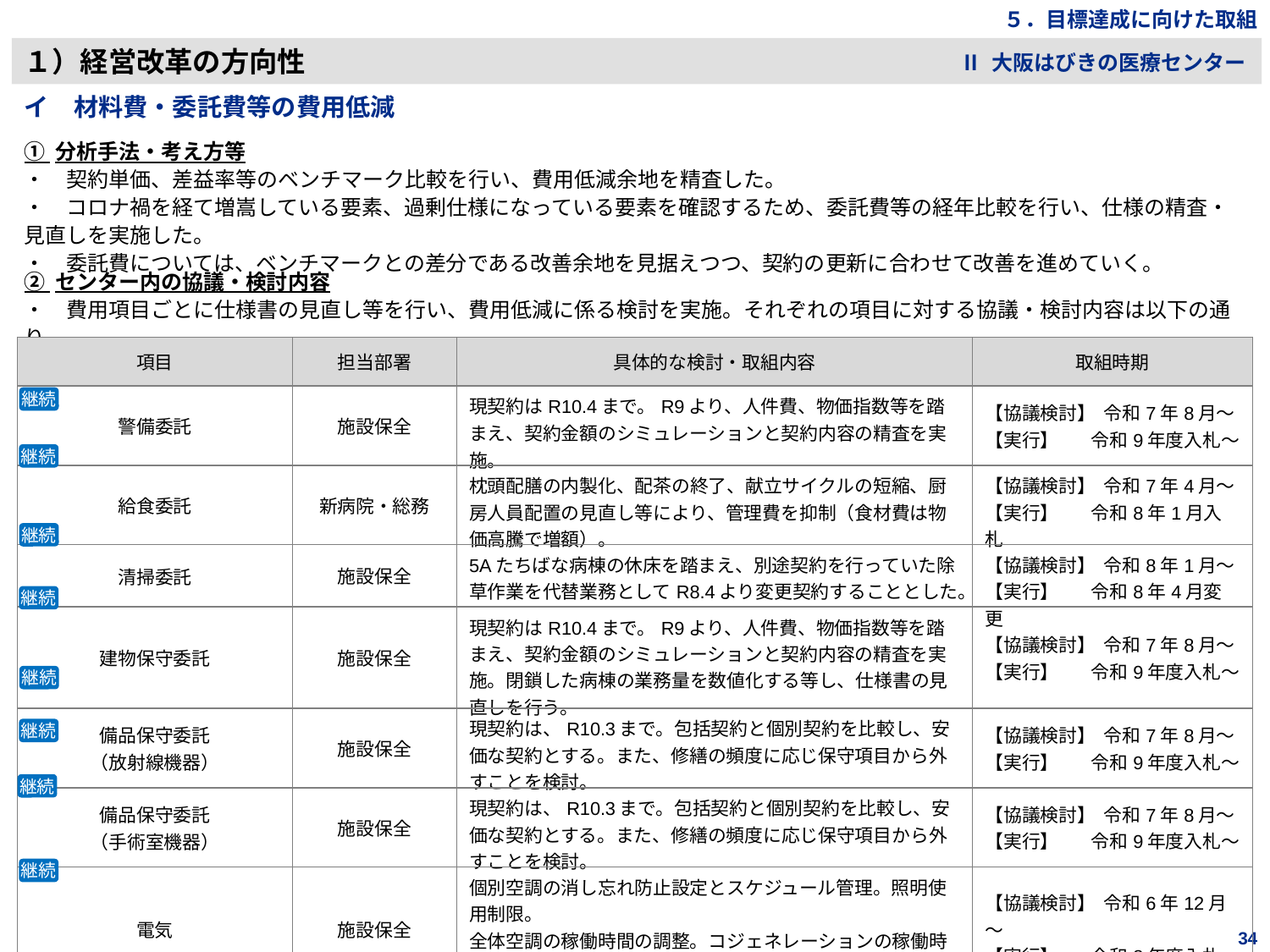

５．目標達成に向けた取組
１）経営改革の方向性
Ⅱ 大阪はびきの医療センター
イ　材料費・委託費等の費用低減
① 分析手法・考え方等
・　契約単価、差益率等のベンチマーク比較を行い、費用低減余地を精査した。
・　コロナ禍を経て増嵩している要素、過剰仕様になっている要素を確認するため、委託費等の経年比較を行い、仕様の精査・見直しを実施した。
・　委託費については、ベンチマークとの差分である改善余地を見据えつつ、契約の更新に合わせて改善を進めていく。
② センター内の協議・検討内容
・　費用項目ごとに仕様書の見直し等を行い、費用低減に係る検討を実施。それぞれの項目に対する協議・検討内容は以下の通り。
| 項目 | 担当部署 | 具体的な検討・取組内容 | 取組時期 |
| --- | --- | --- | --- |
| 警備委託 | 施設保全 | 現契約はR10.4まで。R9より、人件費、物価指数等を踏まえ、契約金額のシミュレーションと契約内容の精査を実施。 | 【協議検討】 令和7年8月～ 【実行】 令和9年度入札～ |
| 給食委託 | 新病院・総務 | 枕頭配膳の内製化、配茶の終了、献立サイクルの短縮、厨房人員配置の見直し等により、管理費を抑制（食材費は物価高騰で増額）。 | 【協議検討】 令和7年4月～ 【実行】 令和8年1月入札 |
| 清掃委託 | 施設保全 | 5Aたちばな病棟の休床を踏まえ、別途契約を行っていた除草作業を代替業務としてR8.4より変更契約することとした。 | 【協議検討】 令和8年1月～ 【実行】 令和8年4月変更 |
| 建物保守委託 | 施設保全 | 現契約はR10.4まで。R9より、人件費、物価指数等を踏まえ、契約金額のシミュレーションと契約内容の精査を実施。閉鎖した病棟の業務量を数値化する等し、仕様書の見直しを行う。 | 【協議検討】 令和7年8月～ 【実行】 令和9年度入札～ |
| 備品保守委託 （放射線機器） | 施設保全 | 現契約は、R10.3まで。包括契約と個別契約を比較し、安価な契約とする。また、修繕の頻度に応じ保守項目から外すことを検討。 | 【協議検討】 令和7年8月～ 【実行】 令和9年度入札～ |
| 備品保守委託 （手術室機器） | 施設保全 | 現契約は、R10.3まで。包括契約と個別契約を比較し、安価な契約とする。また、修繕の頻度に応じ保守項目から外すことを検討。 | 【協議検討】 令和7年8月～ 【実行】 令和9年度入札～ |
| 電気 | 施設保全 | 個別空調の消し忘れ防止設定とスケジュール管理。照明使用制限。 全体空調の稼働時間の調整。コジェネレーションの稼働時間の調整によるデマンドの抑制。入札実施による契約単価の引き下げ。 | 【協議検討】 令和6年12月～ 【実行】 令和8年度入札～ |
| ガス | 施設保全 | 全体空調の稼働時間の調整を実施。入札の結果、契約単価は引き上げとなった。 | 【協議検討】 令和6年12月～ 【実行】 令和8年度入札～ |
継続
継続
継続
継続
継続
継続
継続
継続
34